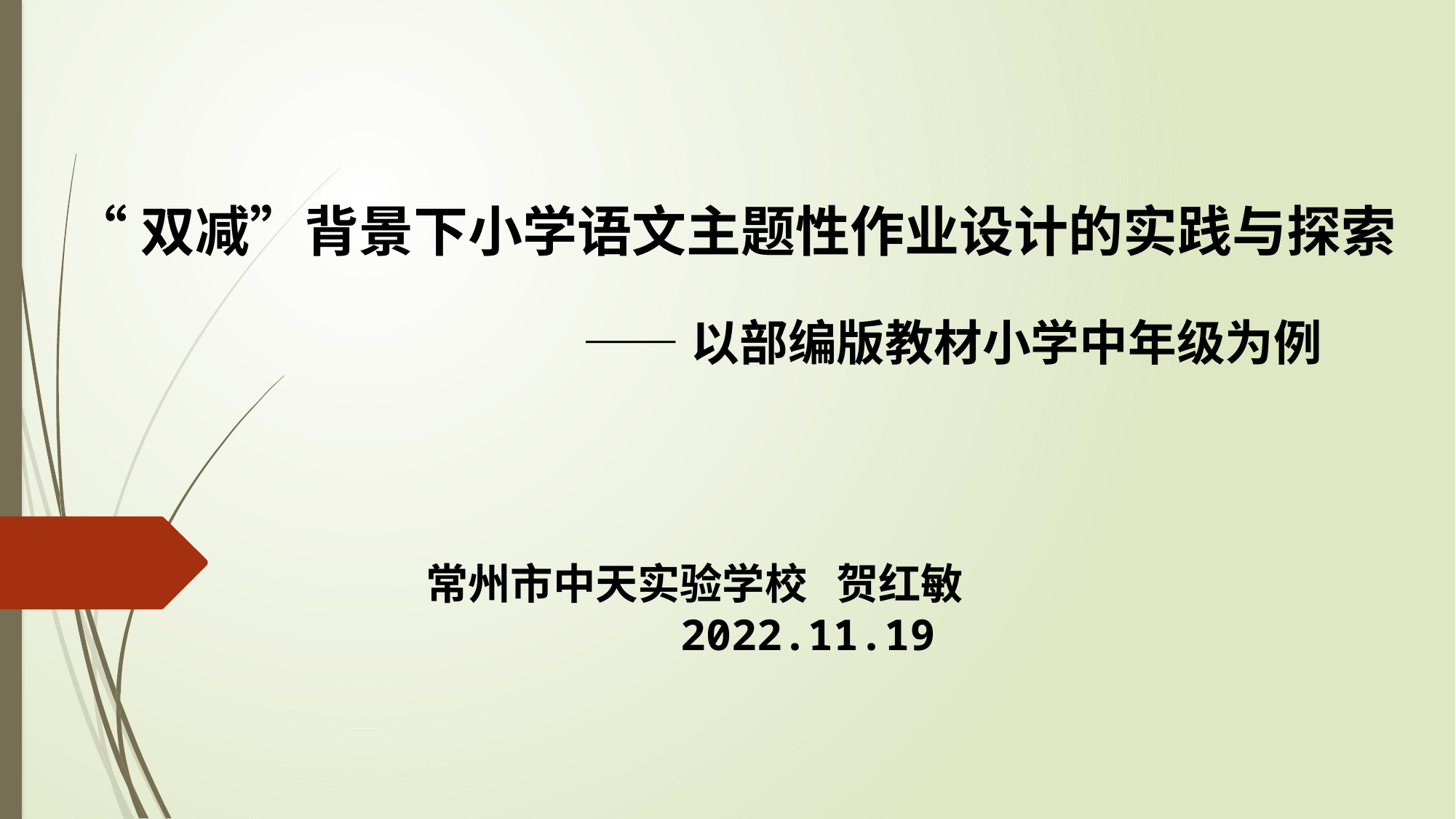

# “双减”背景下小学语文主题性作业设计的实践与探索
——以部编版教材小学中年级为例

常州市中天实验学校   贺红敏
          2022.11.19